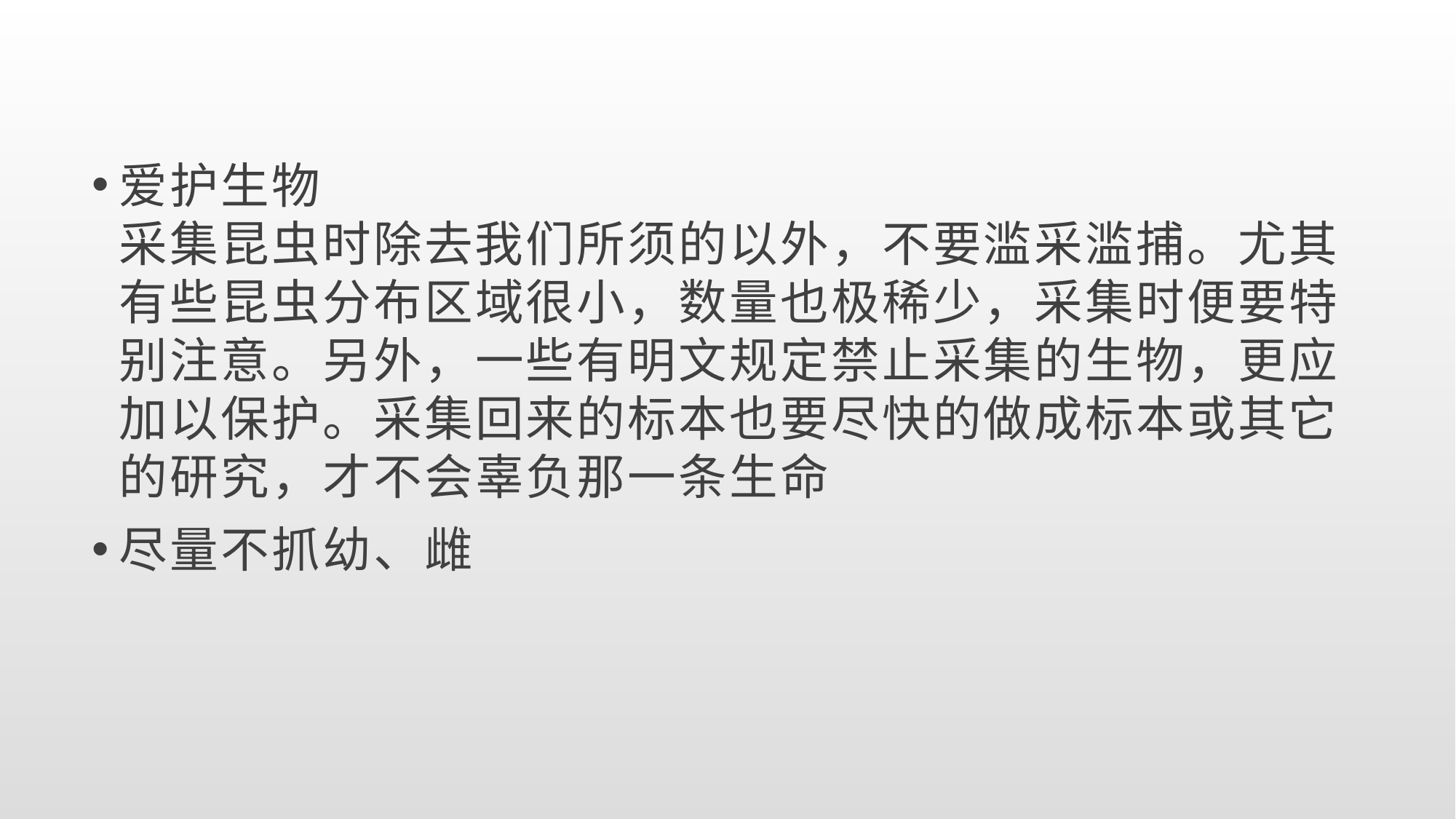

#
爱护生物
采集昆虫时除去我们所须的以外，不要滥采滥捕。尤其有些昆虫分布区域很小，数量也极稀少，采集时便要特别注意。另外，一些有明文规定禁止采集的生物，更应加以保护。采集回来的标本也要尽快的做成标本或其它的研究，才不会辜负那一条生命
尽量不抓幼、雌